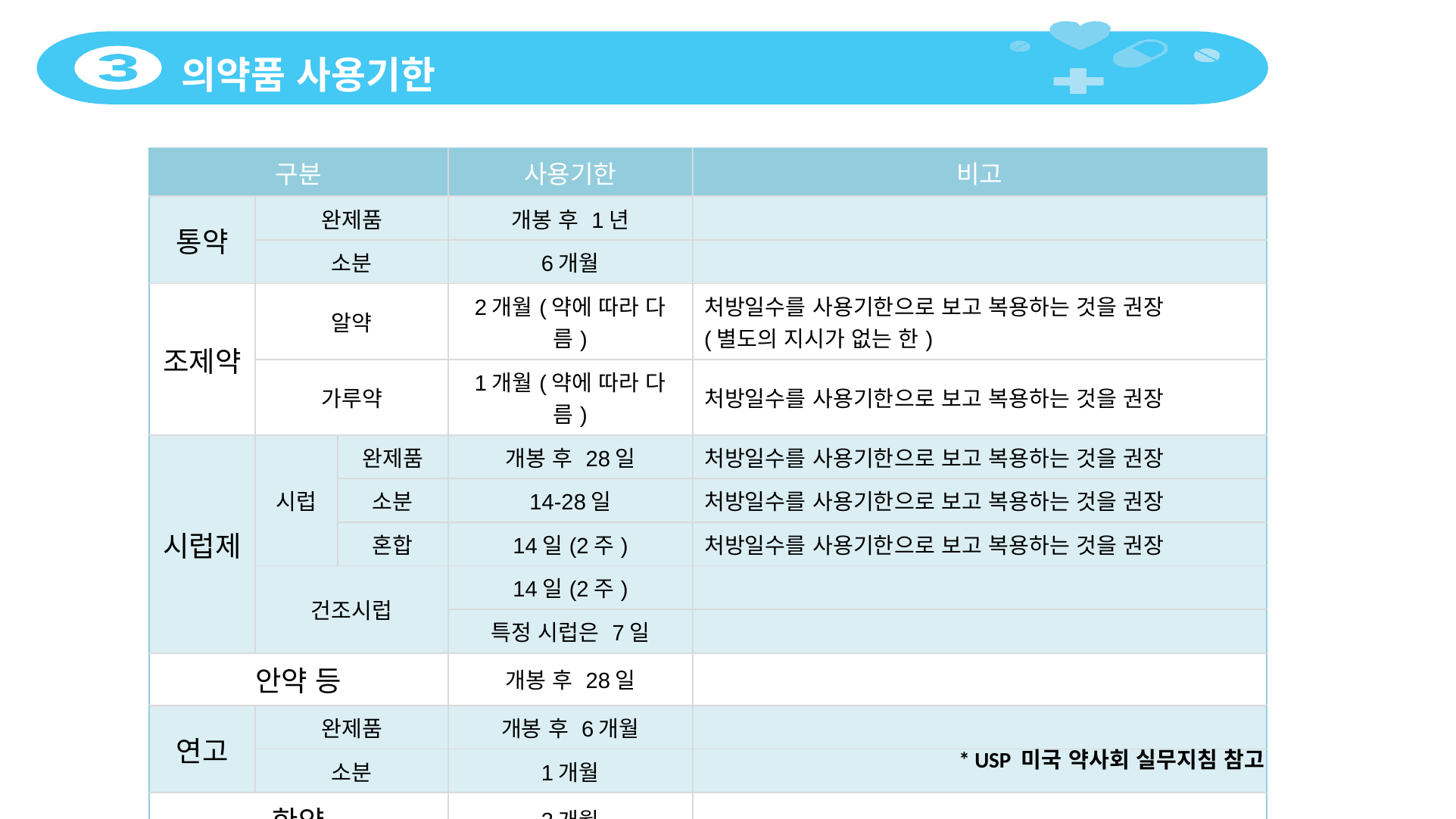

의약품 사용기한
| 구분 |  |  | 사용기한 | 비고 |
| --- | --- | --- | --- | --- |
| 통약 | 완제품 |  | 개봉 후 1년 |  |
|  | 소분 |  | 6개월 |  |
| 조제약 | 알약 |  | 2개월(약에 따라 다름) | 처방일수를 사용기한으로 보고 복용하는 것을 권장 (별도의 지시가 없는 한) |
|  | 가루약 |  | 1개월(약에 따라 다름) | 처방일수를 사용기한으로 보고 복용하는 것을 권장 |
| 시럽제 | 시럽 | 완제품 | 개봉 후 28일 | 처방일수를 사용기한으로 보고 복용하는 것을 권장 |
|  |  | 소분 | 14-28일 | 처방일수를 사용기한으로 보고 복용하는 것을 권장 |
|  |  | 혼합 | 14일(2주) | 처방일수를 사용기한으로 보고 복용하는 것을 권장 |
|  | 건조시럽 |  | 14일(2주) |  |
|  |  |  | 특정 시럽은 7일 |  |
| 안약 등 |  |  | 개봉 후 28일 |  |
| 연고 | 완제품 |  | 개봉 후 6개월 |  |
|  | 소분 |  | 1개월 |  |
| 한약 |  |  | 3개월 |  |
* USP 미국 약사회 실무지침 참고